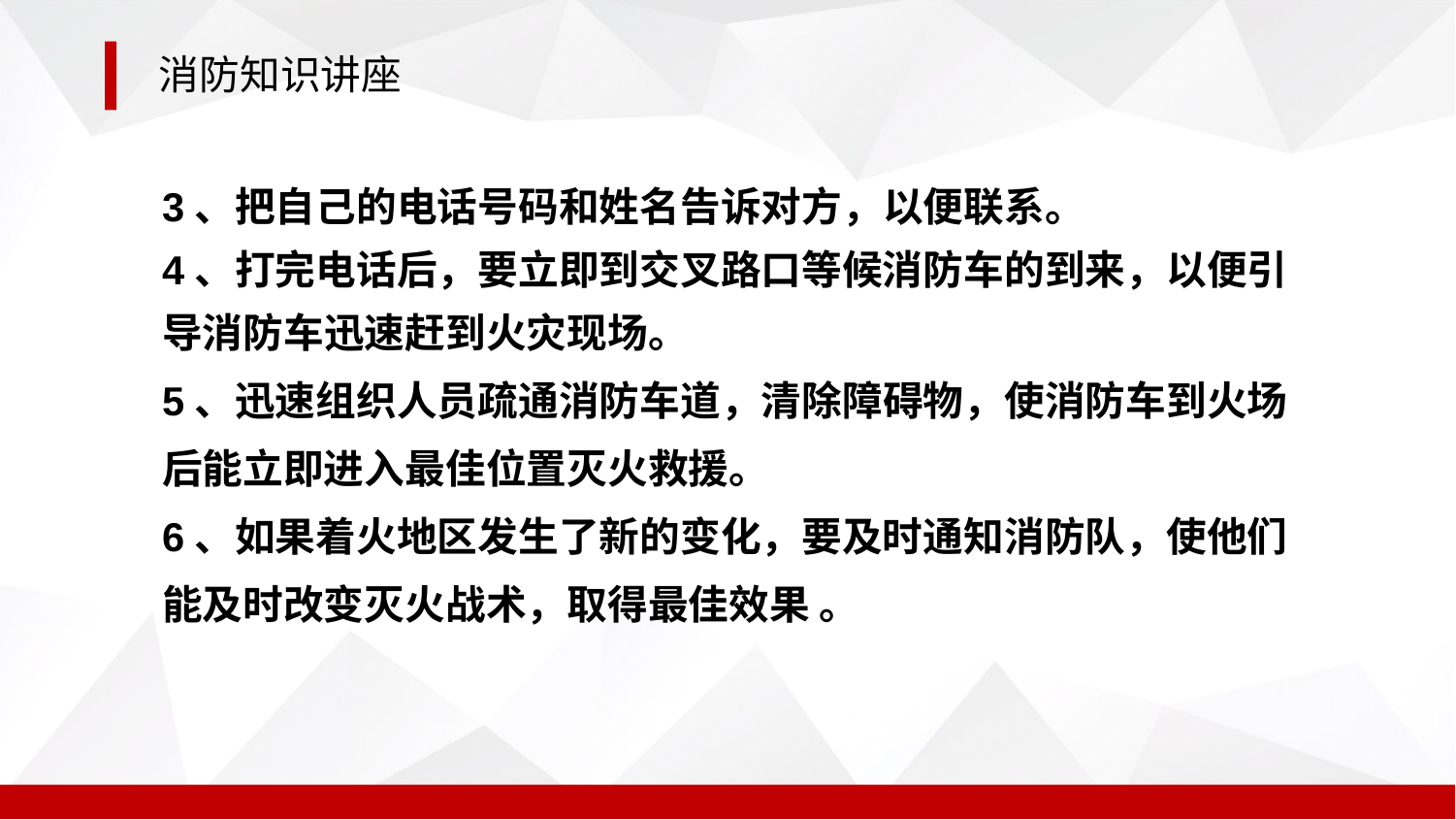

3、把自己的电话号码和姓名告诉对方，以便联系。
4、打完电话后，要立即到交叉路口等候消防车的到来，以便引导消防车迅速赶到火灾现场。
5、迅速组织人员疏通消防车道，清除障碍物，使消防车到火场后能立即进入最佳位置灭火救援。
6、如果着火地区发生了新的变化，要及时通知消防队，使他们能及时改变灭火战术，取得最佳效果 。